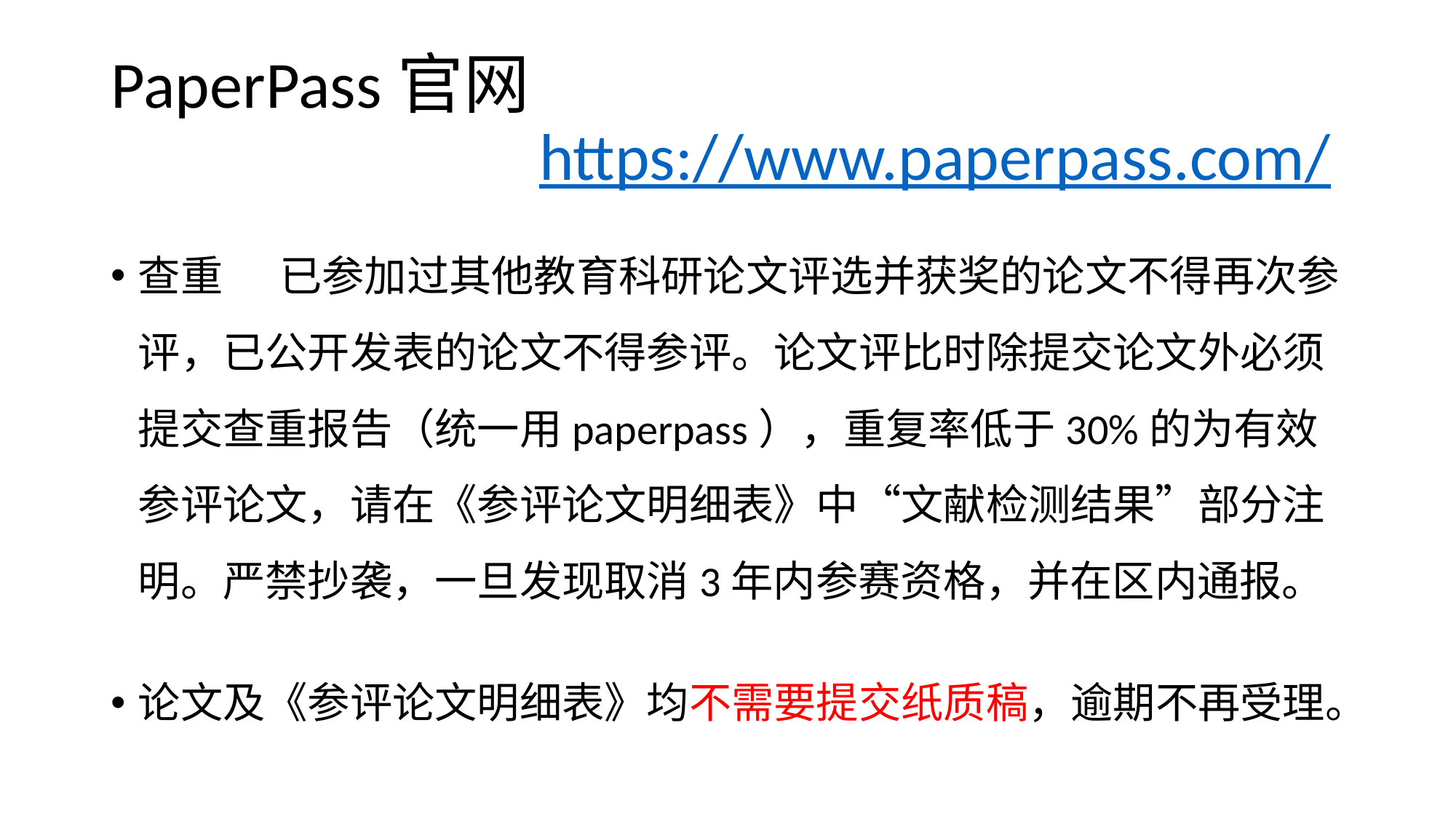

# PaperPass官网 https://www.paperpass.com/
查重      已参加过其他教育科研论文评选并获奖的论文不得再次参评，已公开发表的论文不得参评。论文评比时除提交论文外必须提交查重报告（统一用paperpass），重复率低于30%的为有效参评论文，请在《参评论文明细表》中“文献检测结果”部分注明。严禁抄袭，一旦发现取消3年内参赛资格，并在区内通报。

论文及《参评论文明细表》均不需要提交纸质稿，逾期不再受理。